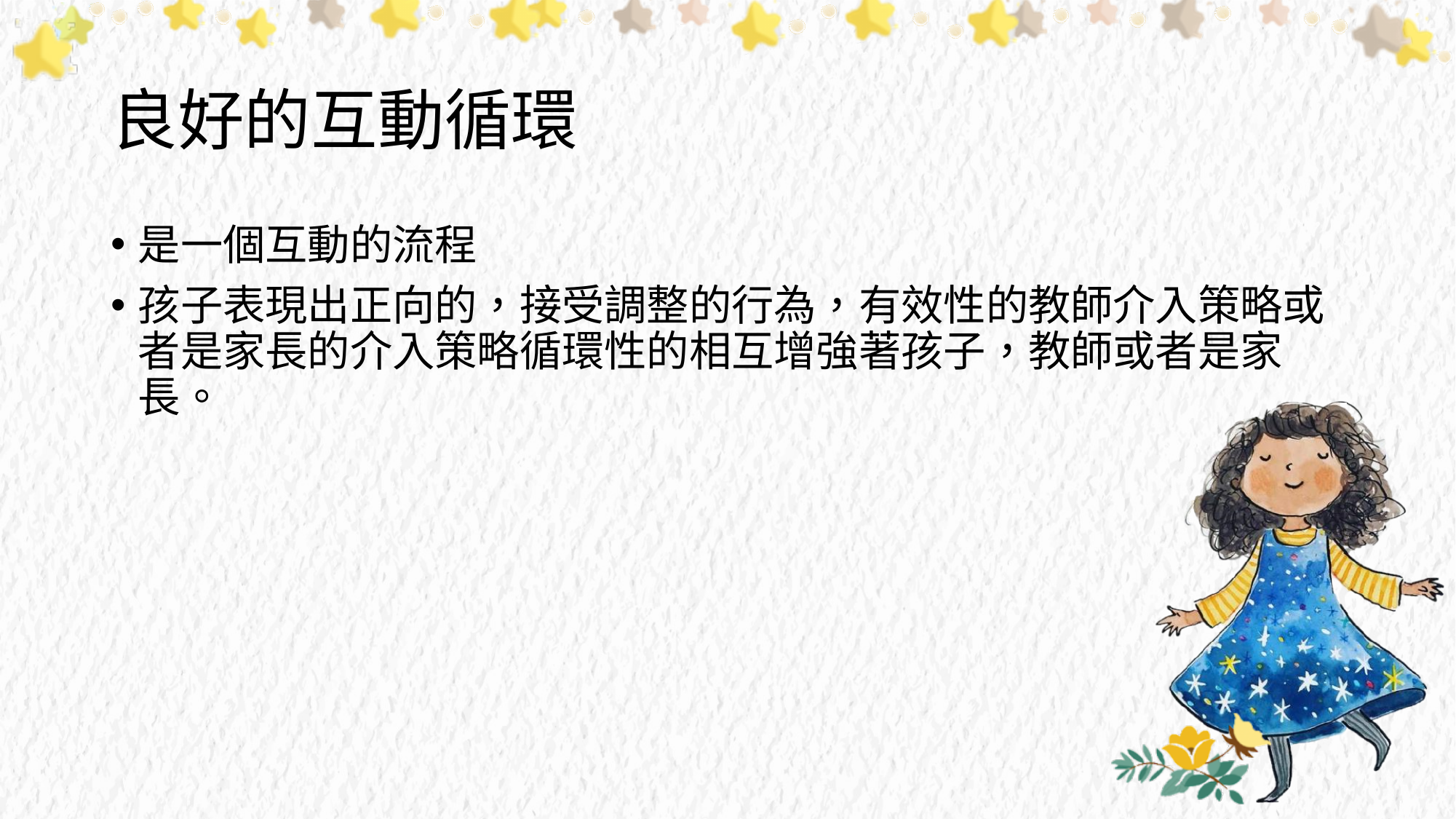

# 良好的互動循環
是一個互動的流程
孩子表現出正向的，接受調整的行為，有效性的教師介入策略或者是家長的介入策略循環性的相互增強著孩子，教師或者是家長。